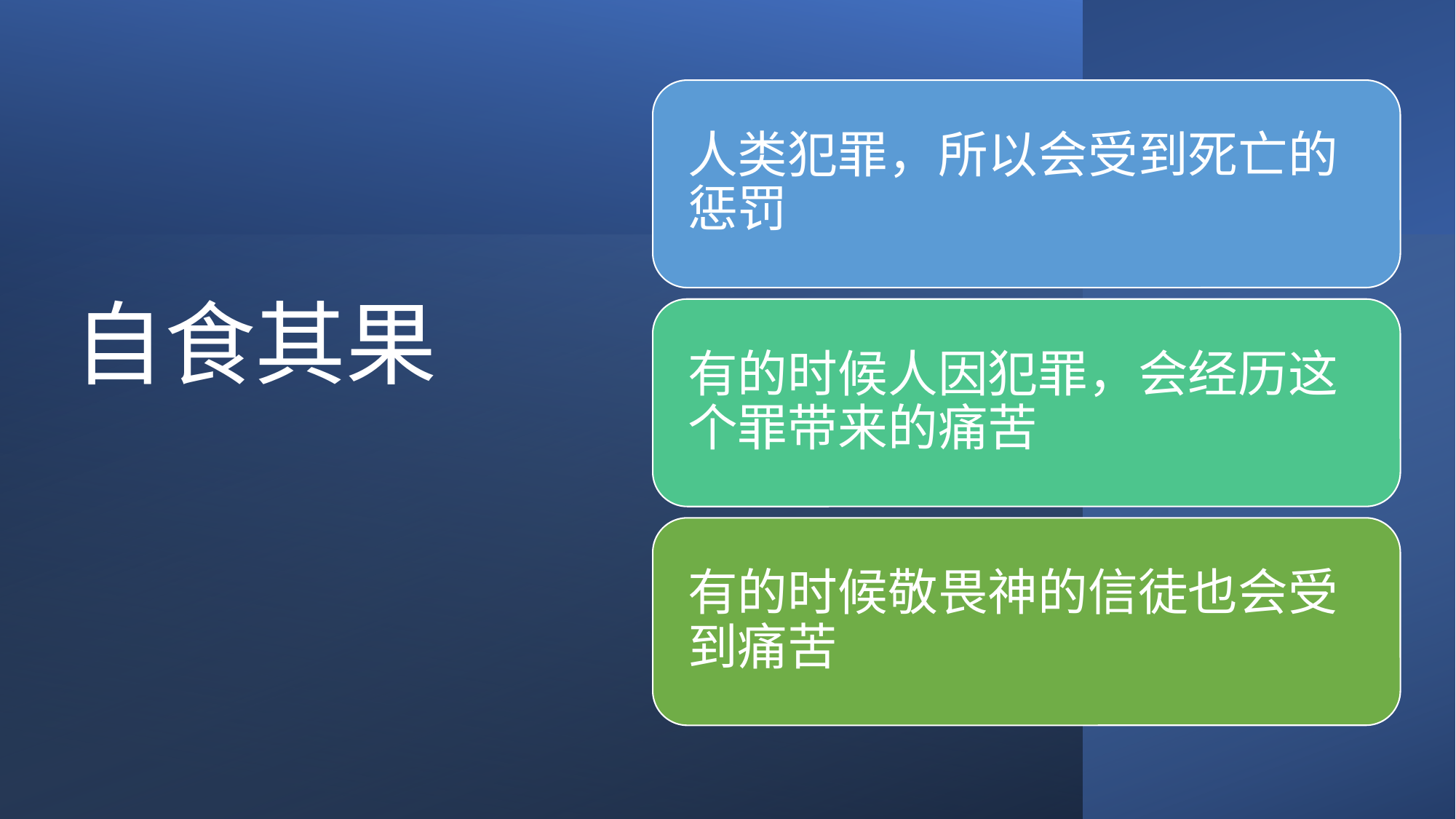

# 自食其果
人类犯罪，所以会受到死亡的惩罚
有的时候人因犯罪，会经历这个罪带来的痛苦
有的时候敬畏神的信徒也会受到痛苦